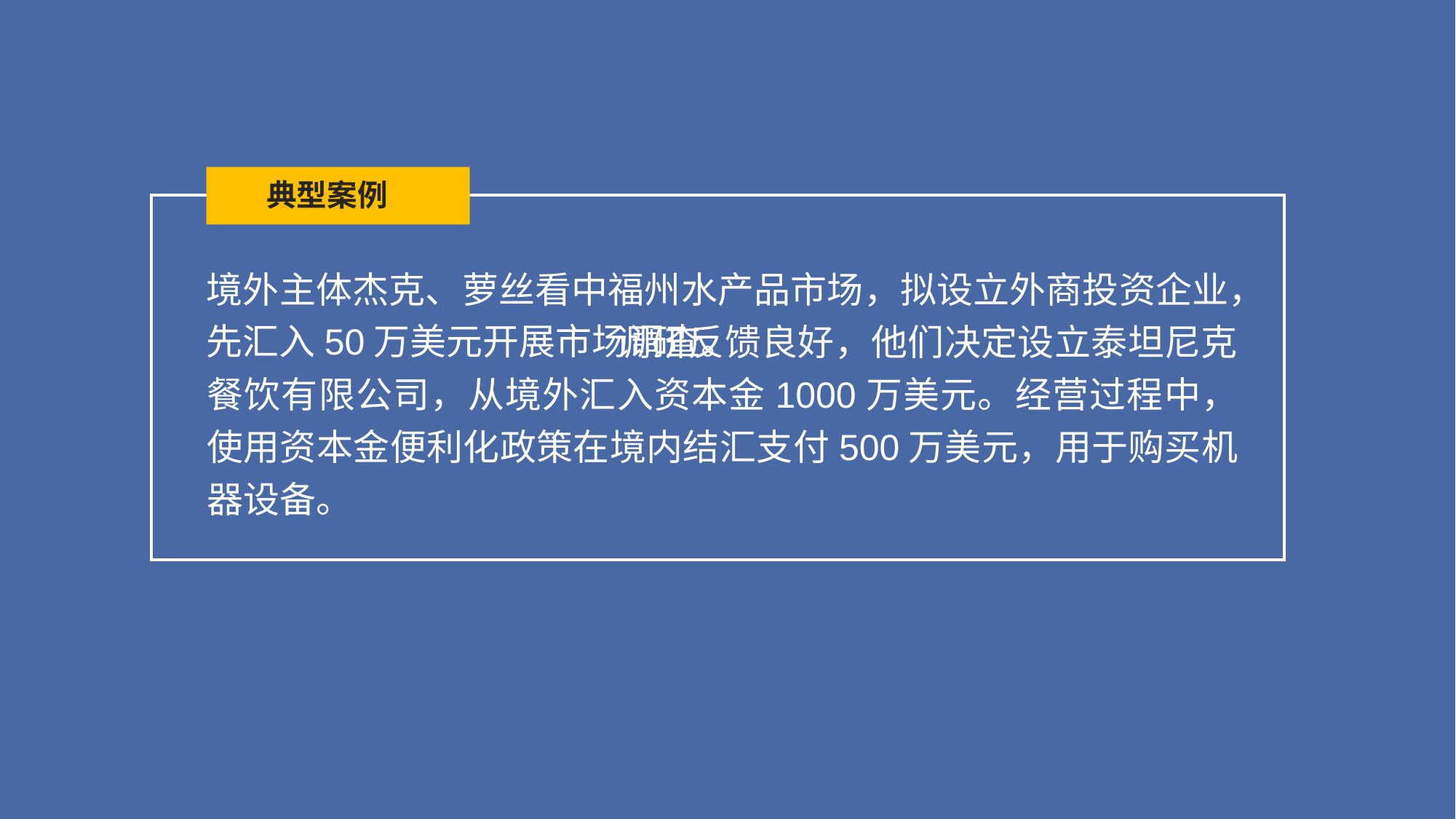

典型案例

境外主体杰克、萝丝看中福州水产品市场，拟设立外商投资企业，先汇入50万美元开展市场调查。
                                               调研反馈良好，他们决定设立泰坦尼克餐饮有限公司，从境外汇入资本金1000万美元。经营过程中，使用资本金便利化政策在境内结汇支付500万美元，用于购买机器设备。